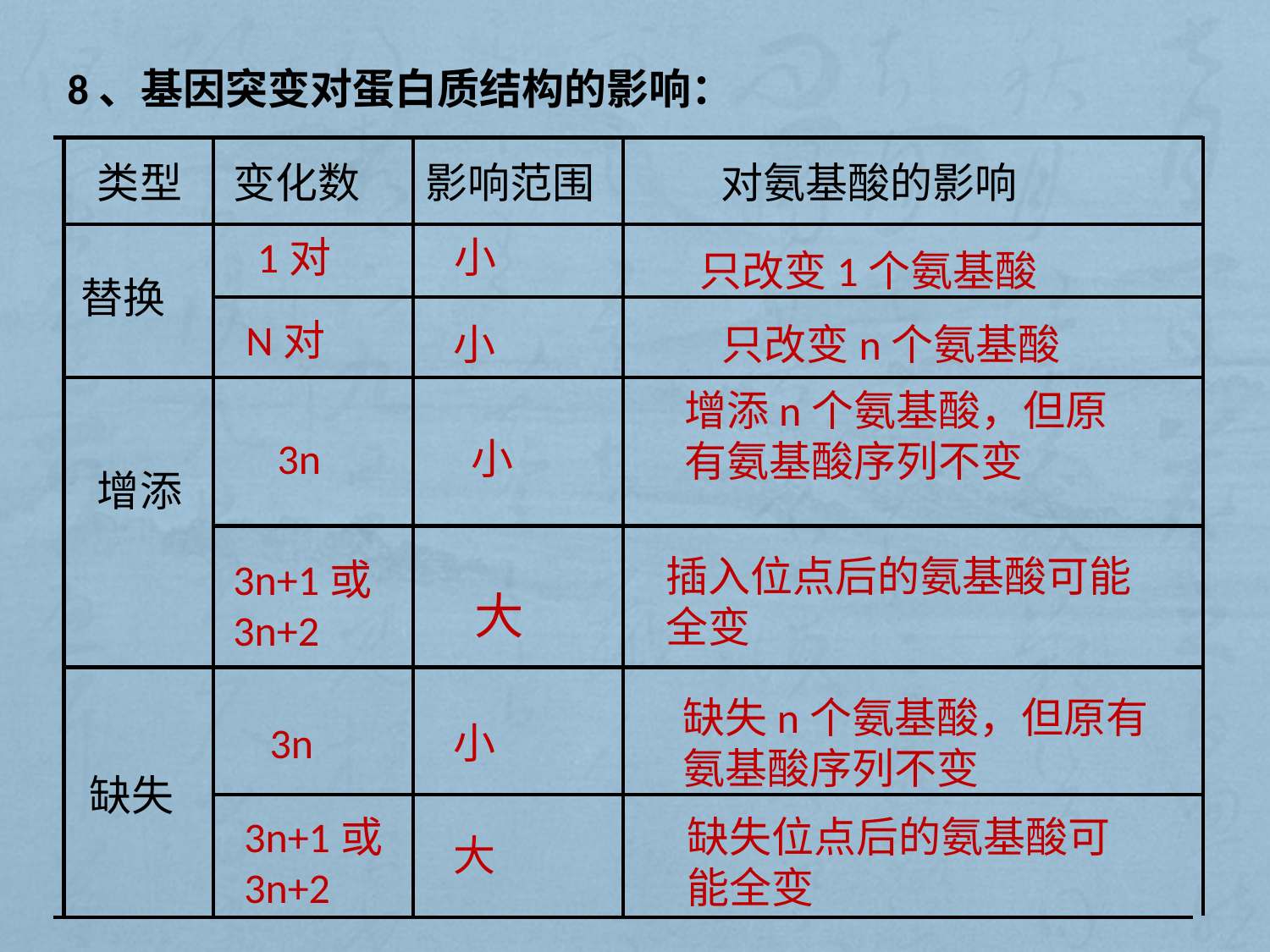

8、基因突变对蛋白质结构的影响：
对氨基酸的影响
变化数
类型
影响范围
1对
小
只改变1个氨基酸
替换
N对
小
只改变n个氨基酸
增添n个氨基酸，但原有氨基酸序列不变
3n
小
增添
插入位点后的氨基酸可能全变
3n+1或3n+2
大
缺失n个氨基酸，但原有氨基酸序列不变
3n
小
缺失
3n+1或3n+2
缺失位点后的氨基酸可能全变
大